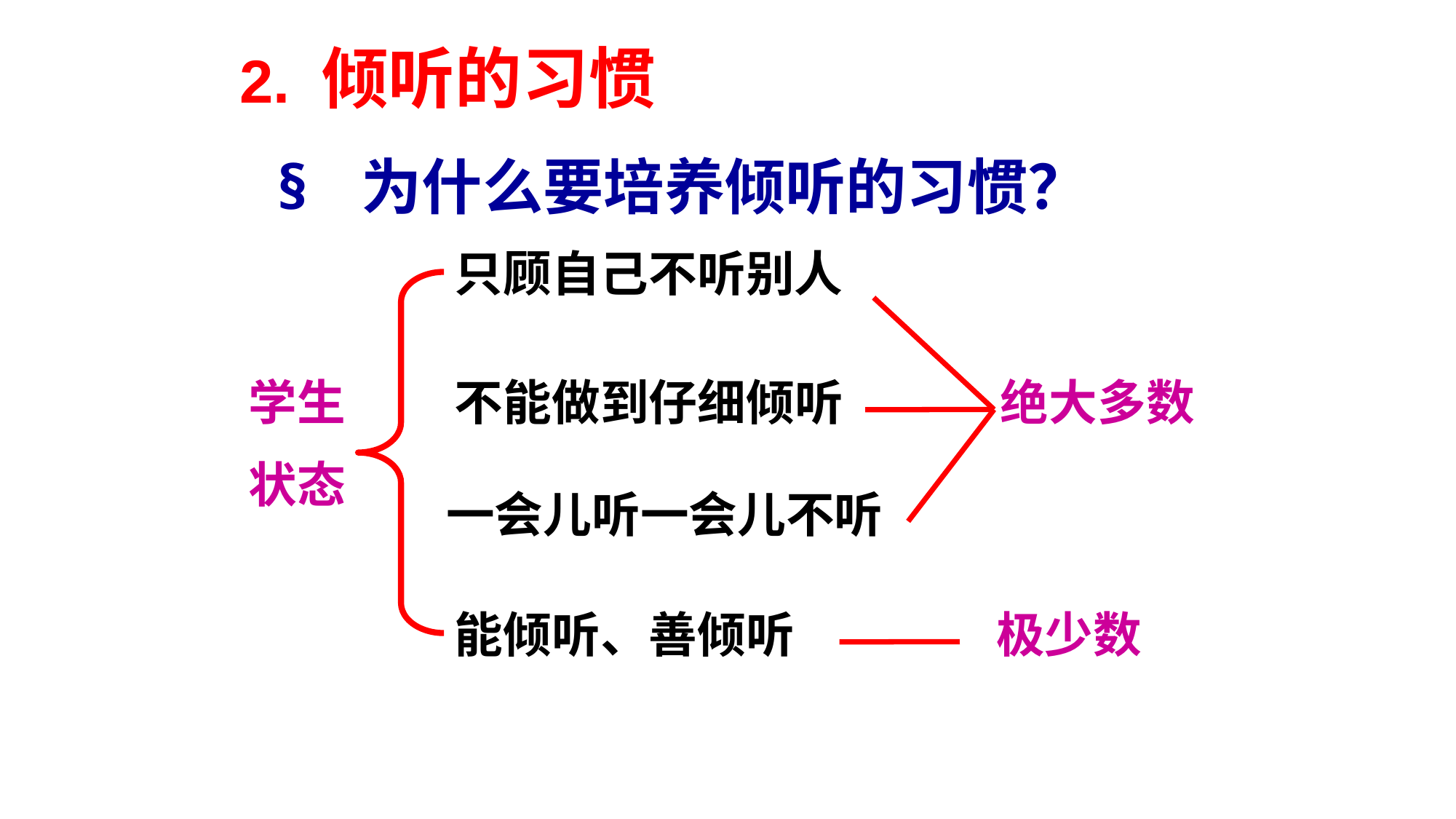

2. 倾听的习惯
§ 为什么要培养倾听的习惯？
只顾自己不听别人

学生
状态
不能做到仔细倾听
绝大多数
一会儿听一会儿不听
能倾听、善倾听
极少数